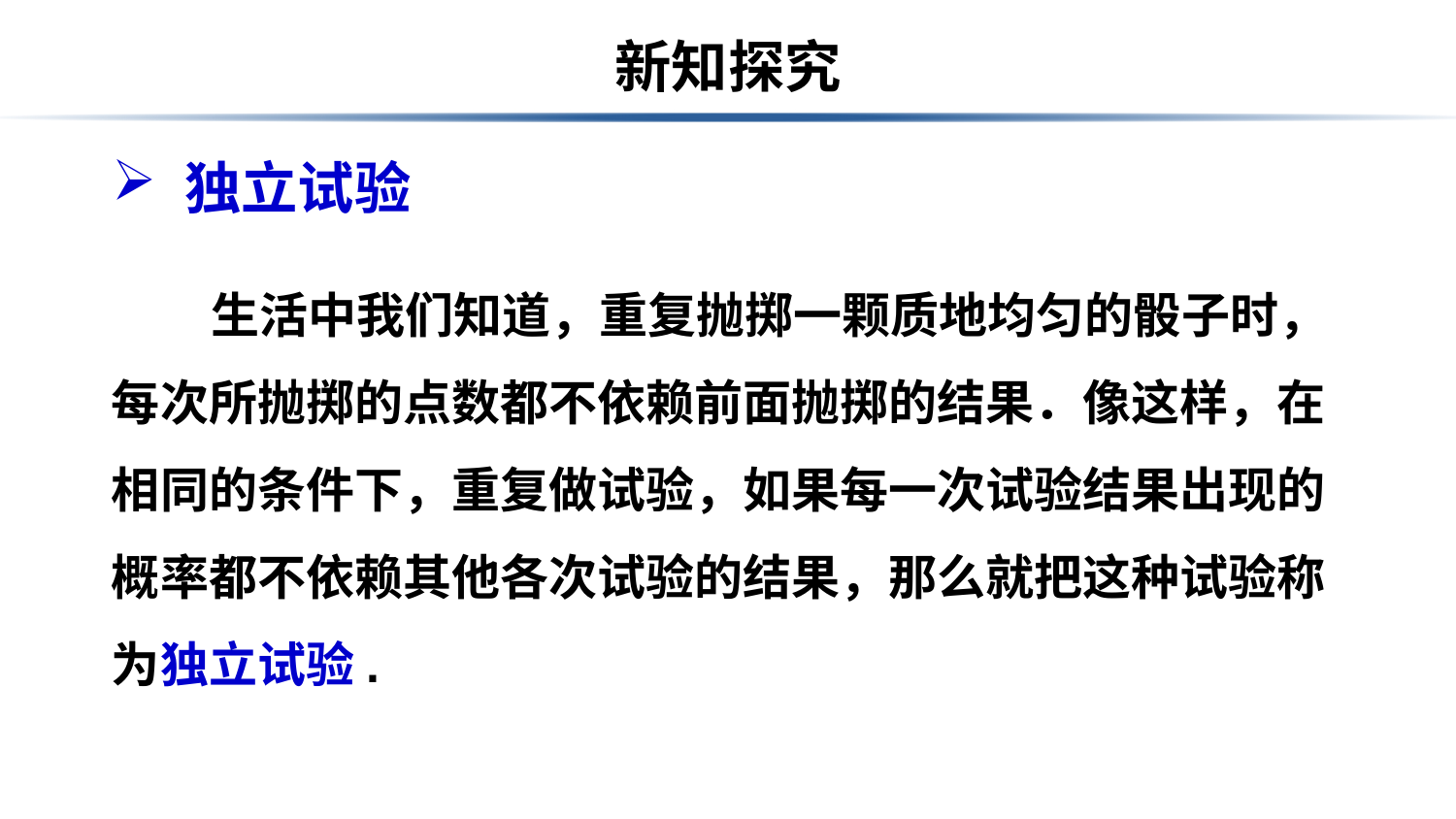

# 新知探究
独立试验
        生活中我们知道，重复抛掷一颗质地均匀的骰子时，每次所抛掷的点数都不依赖前面抛掷的结果．像这样，在相同的条件下，重复做试验，如果每一次试验结果出现的概率都不依赖其他各次试验的结果，那么就把这种试验称为独立试验.